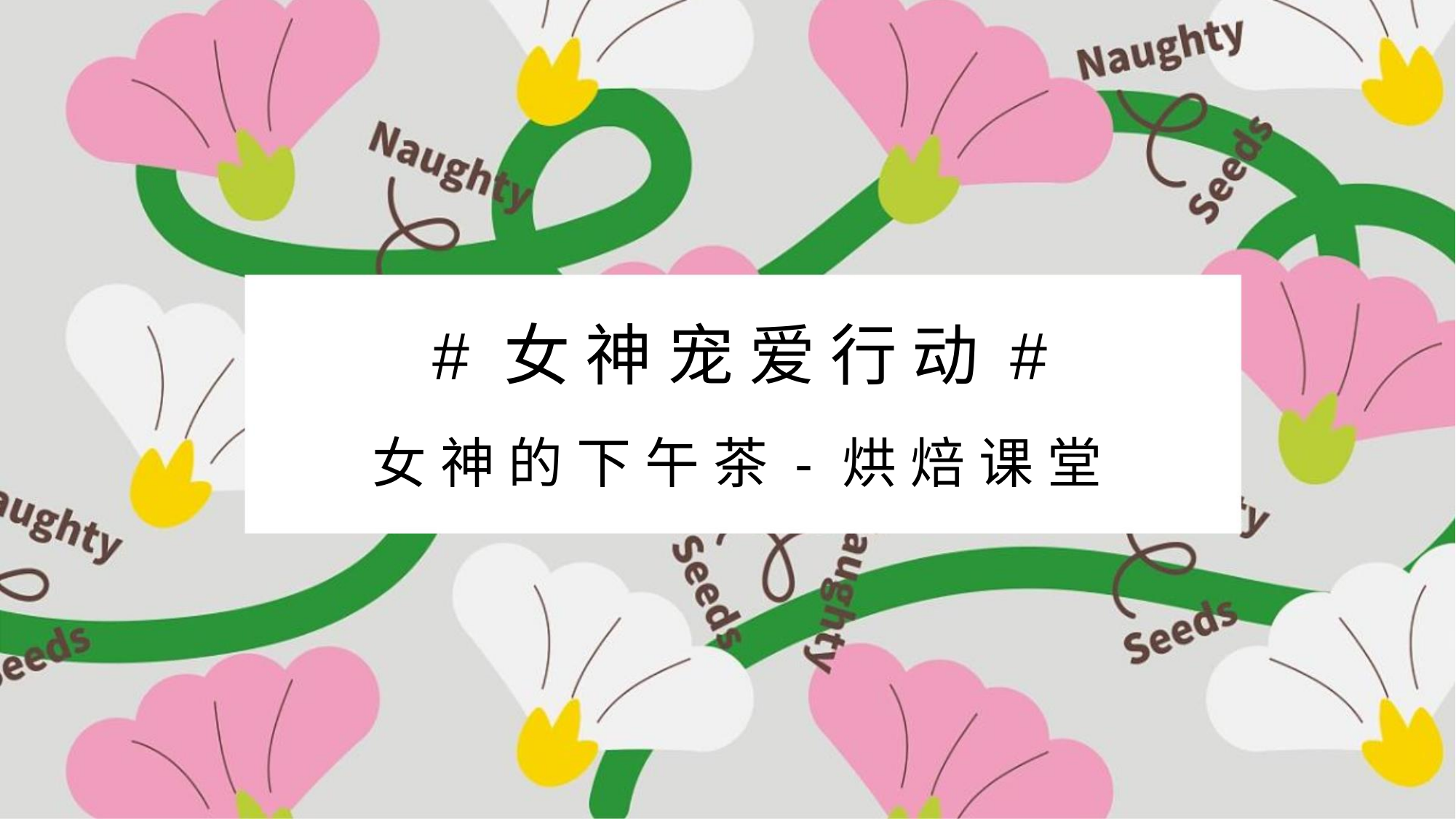

# 女 神 宠 爱 行 动 #
# 女 神 宠 爱 行 动 #
女 神 的 下 午 茶 - 烘 焙 课 堂